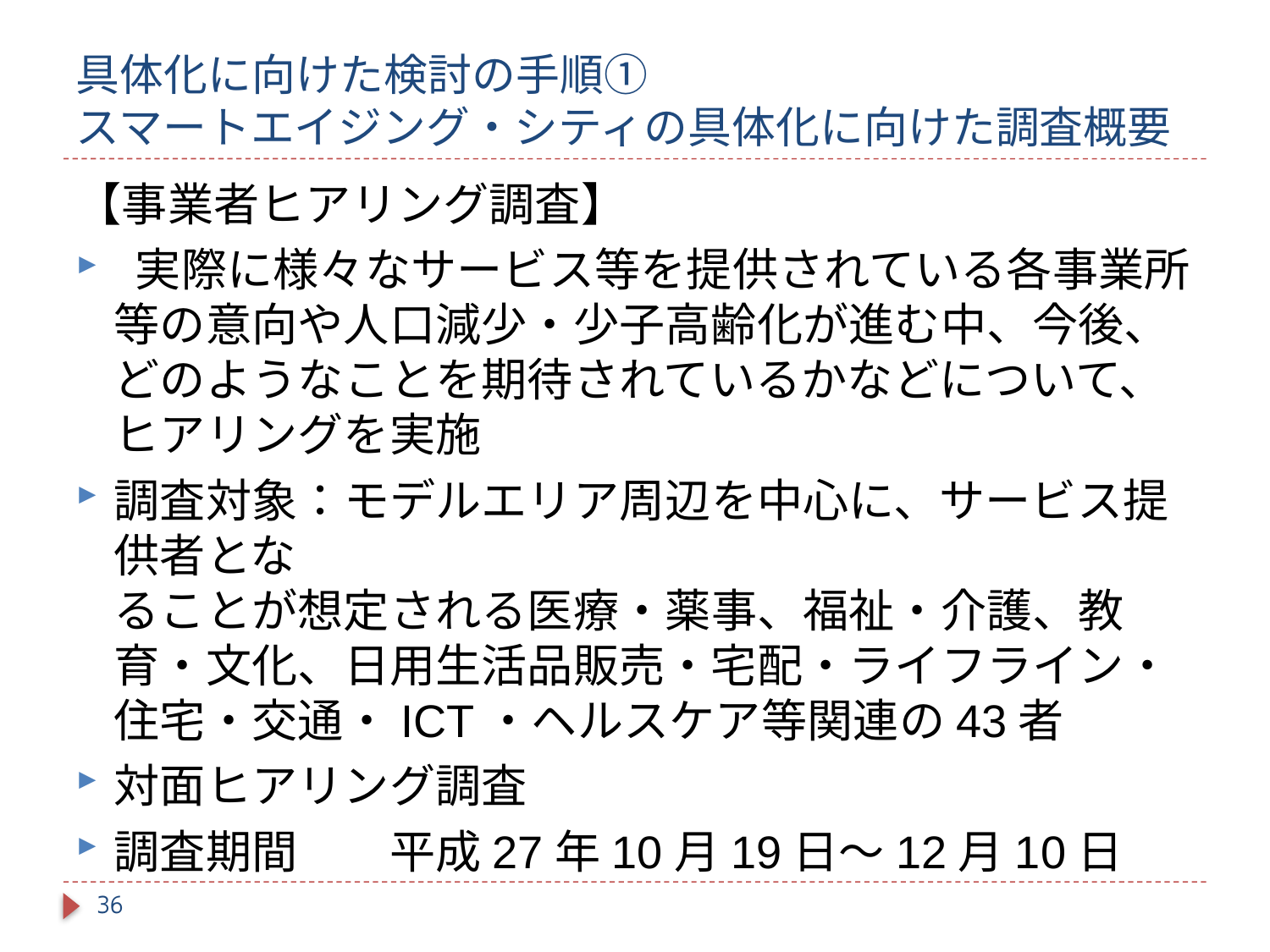

# 具体化に向けた検討の手順① スマートエイジング・シティの具体化に向けた調査概要
【事業者ヒアリング調査】
 実際に様々なサービス等を提供されている各事業所等の意向や人口減少・少子高齢化が進む中、今後、どのようなことを期待されているかなどについて、ヒアリングを実施
調査対象：モデルエリア周辺を中心に、サービス提供者とな
ることが想定される医療・薬事、福祉・介護、教育・文化、日用生活品販売・宅配・ライフライン・住宅・交通・ICT・ヘルスケア等関連の43者
対面ヒアリング調査
調査期間　　平成27年10月19日～12月10日
36